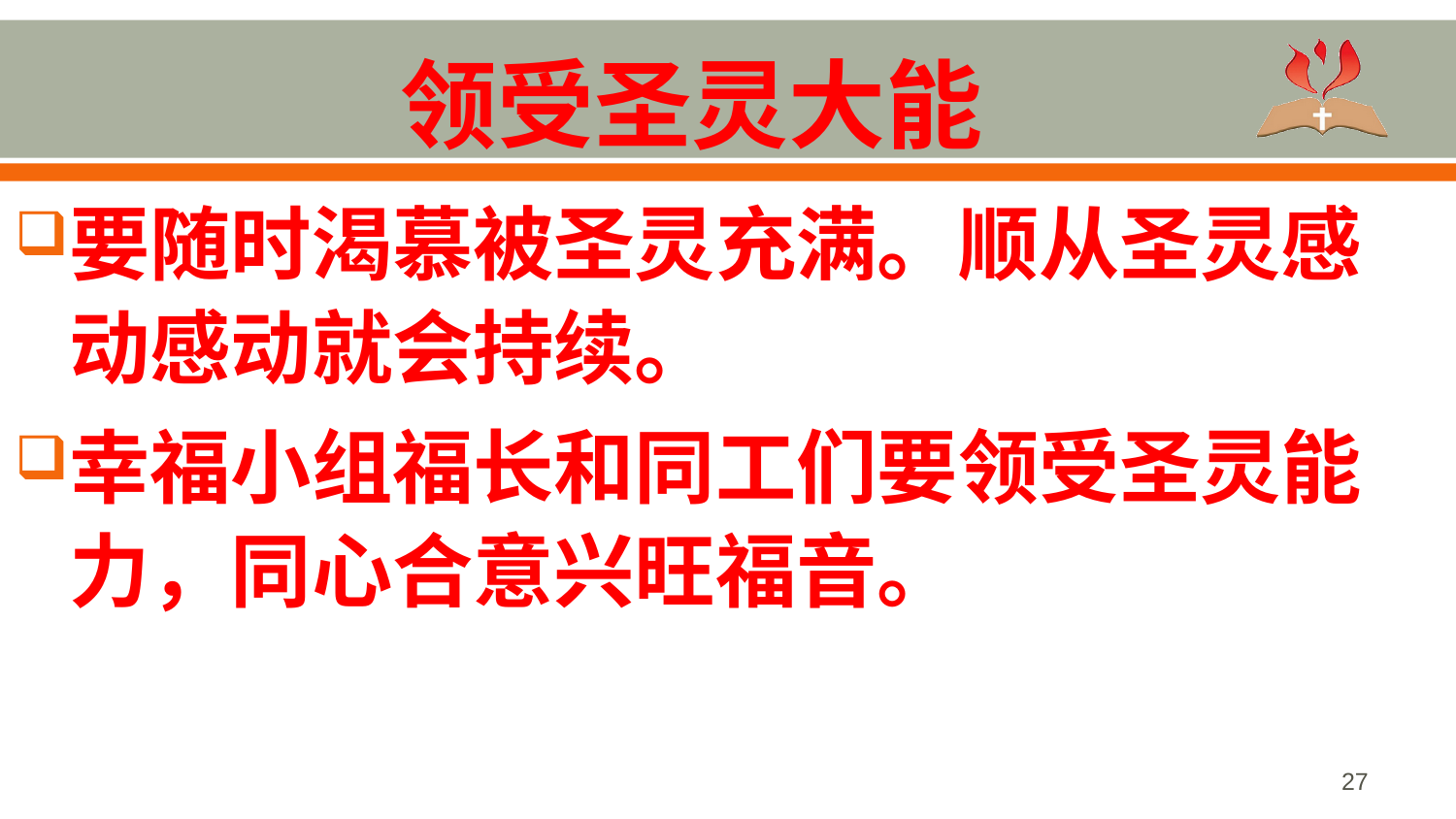

# 领受圣灵大能
要随时渴慕被圣灵充满。顺从圣灵感动感动就会持续。
幸福小组福长和同工们要领受圣灵能力，同心合意兴旺福音。
27